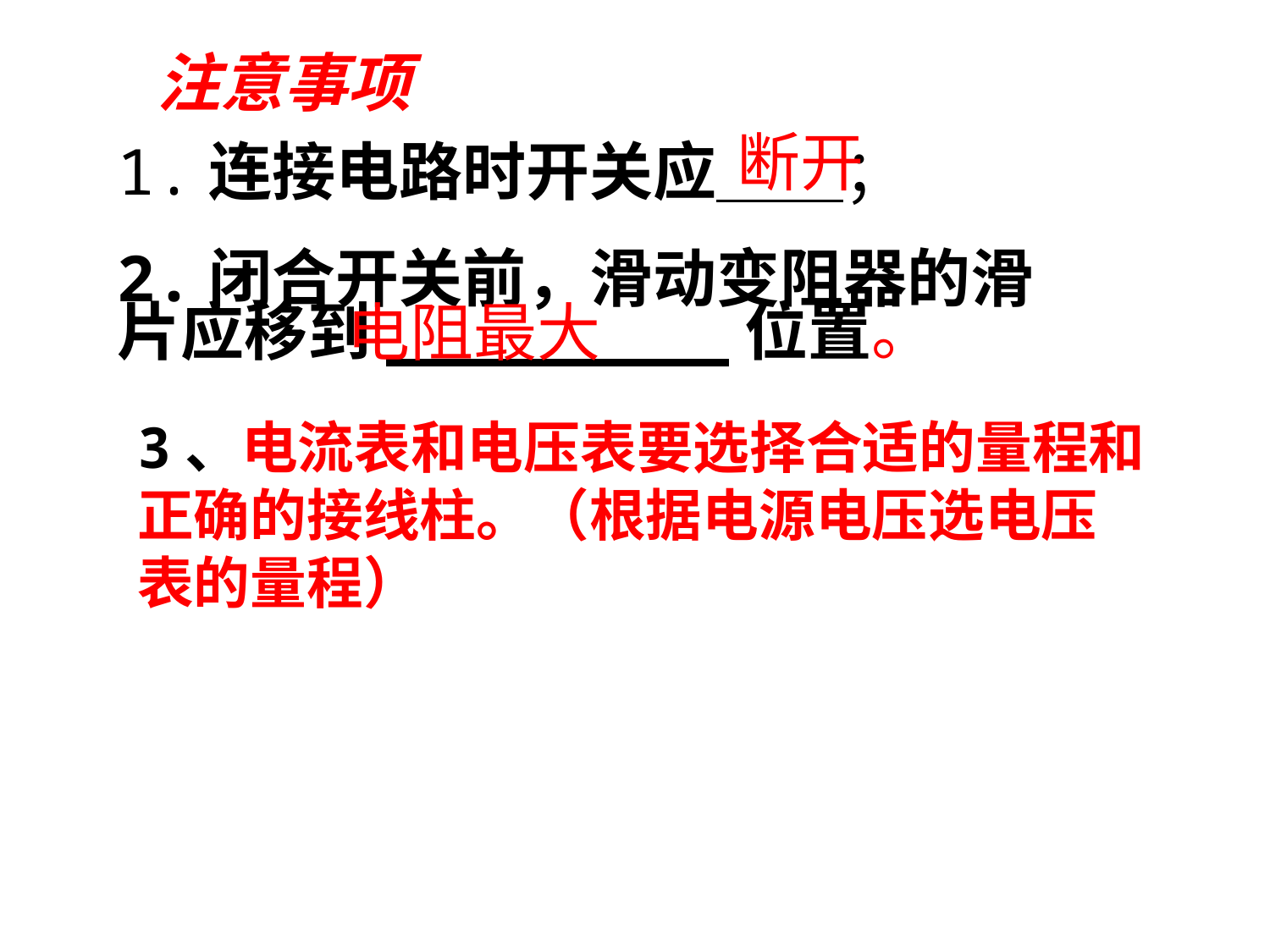

注意事项
 断开
1.连接电路时开关应＿＿；

2.闭合开关前，滑动变阻器的滑片应移到_________位置。

 电阻最大
3、电流表和电压表要选择合适的量程和正确的接线柱。（根据电源电压选电压表的量程）